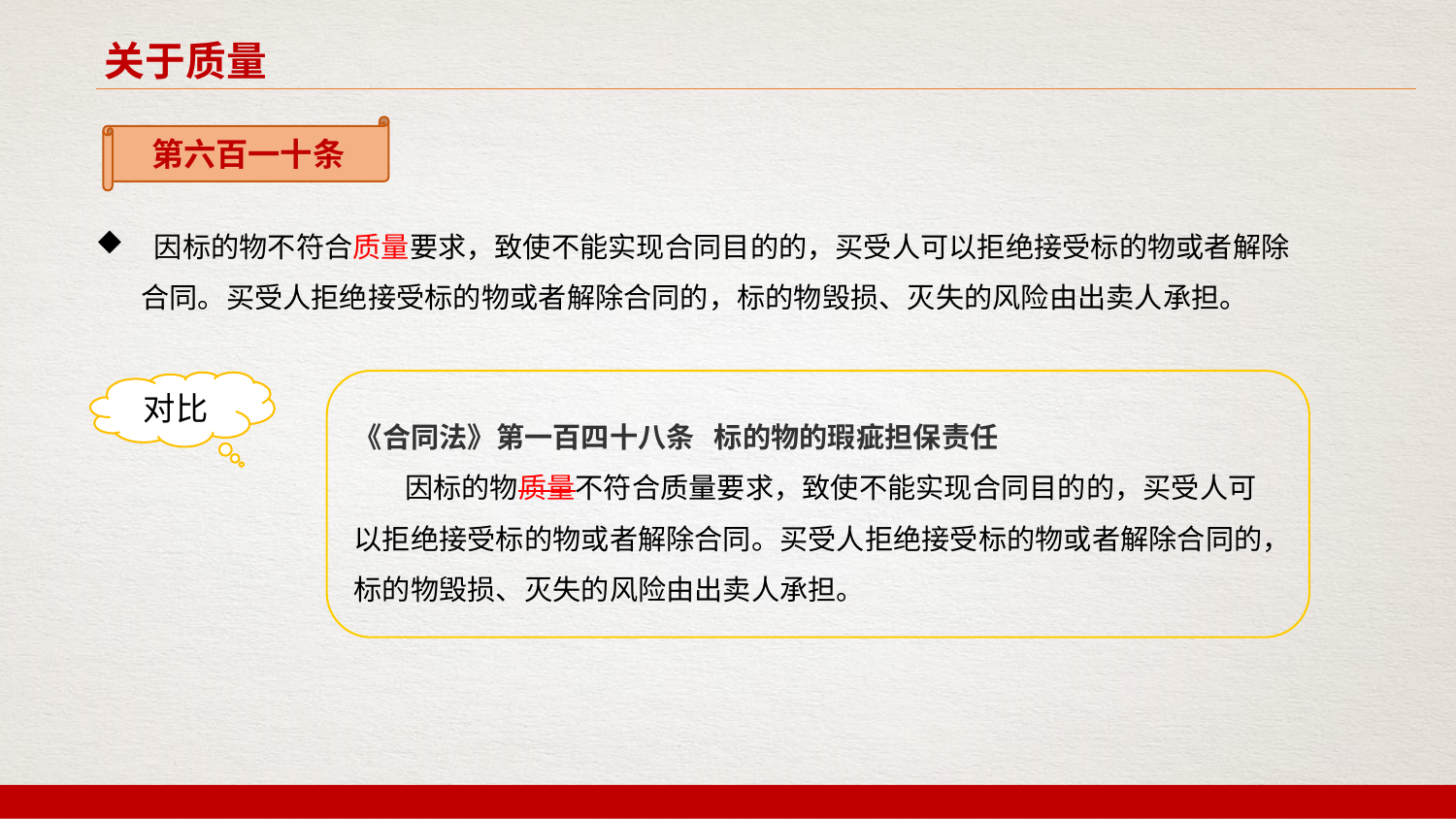

关于质量
第六百一十条
 因标的物不符合质量要求，致使不能实现合同目的的，买受人可以拒绝接受标的物或者解除合同。买受人拒绝接受标的物或者解除合同的，标的物毁损、灭失的风险由出卖人承担。
《合同法》第一百四十八条   标的物的瑕疵担保责任
       因标的物质量不符合质量要求，致使不能实现合同目的的，买受人可以拒绝接受标的物或者解除合同。买受人拒绝接受标的物或者解除合同的，标的物毁损、灭失的风险由出卖人承担。
对比